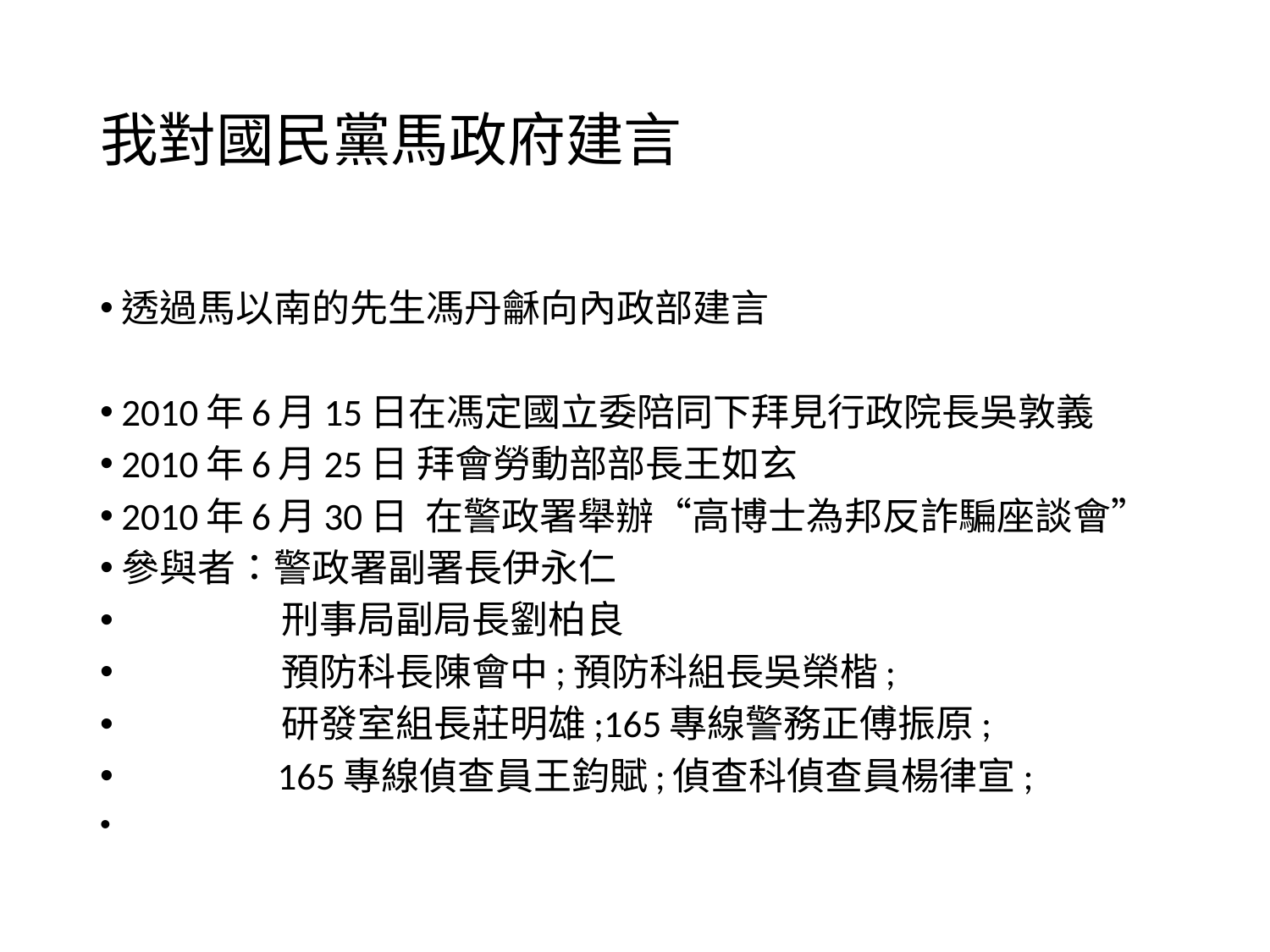

# 我對國民黨馬政府建言

透過馬以南的先生馮丹龢向內政部建言

2010年6月15日在馮定國立委陪同下拜見行政院長吳敦義
2010年6月25日 拜會勞動部部長王如玄
2010年6月30日  在警政署舉辦“高博士為邦反詐騙座談會”
參與者：警政署副署長伊永仁
                  刑事局副局長劉柏良
                  預防科長陳會中;預防科組長吳榮楷;
                  研發室組長莊明雄;165專線警務正傅振原;
                  165專線偵查員王鈞賦;偵查科偵查員楊律宣;